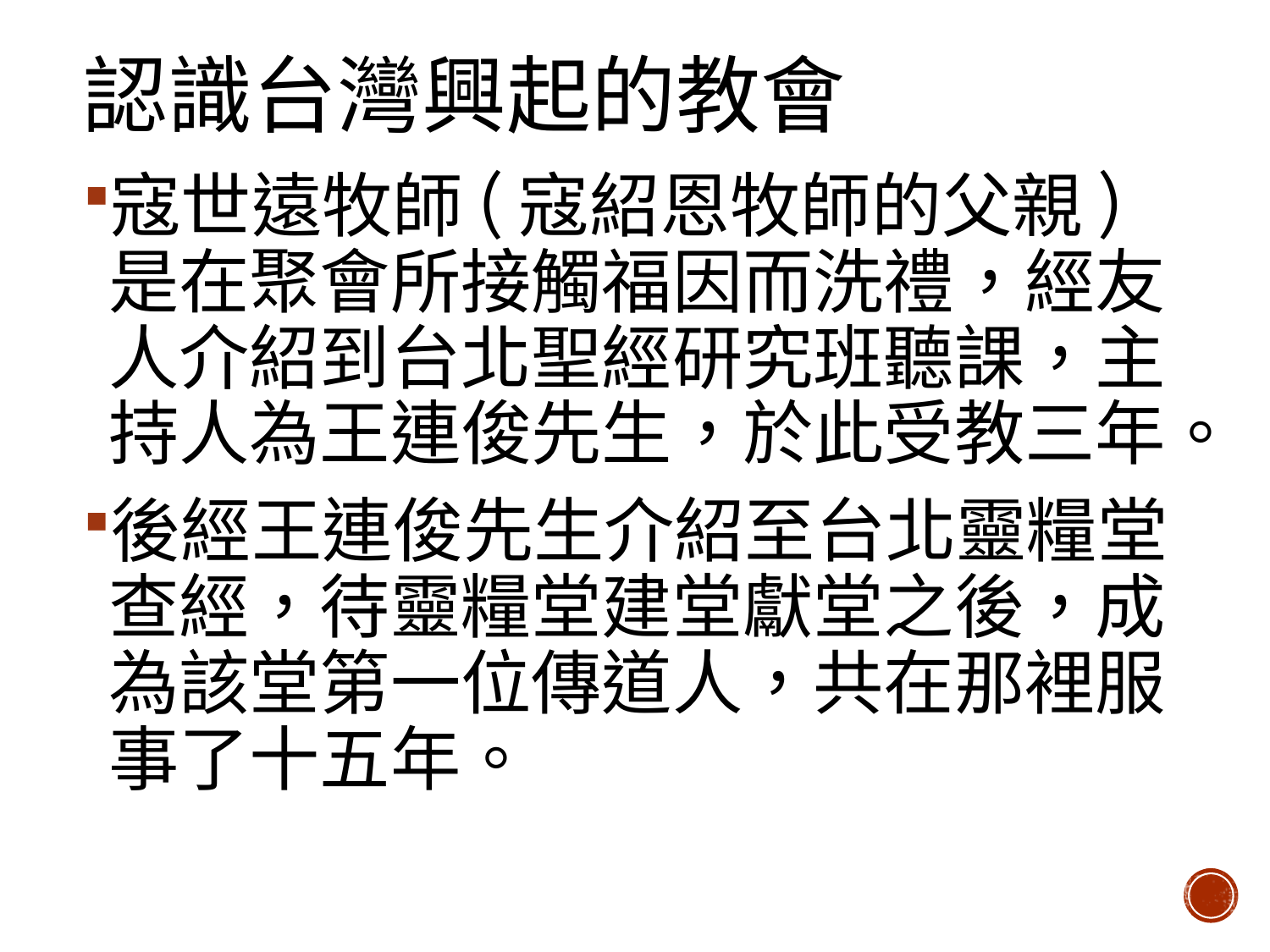

# 認識台灣興起的教會
寇世遠牧師(寇紹恩牧師的父親)是在聚會所接觸福因而洗禮，經友人介紹到台北聖經研究班聽課，主持人為王連俊先生，於此受教三年。
後經王連俊先生介紹至台北靈糧堂查經，待靈糧堂建堂獻堂之後，成為該堂第一位傳道人，共在那裡服事了十五年。